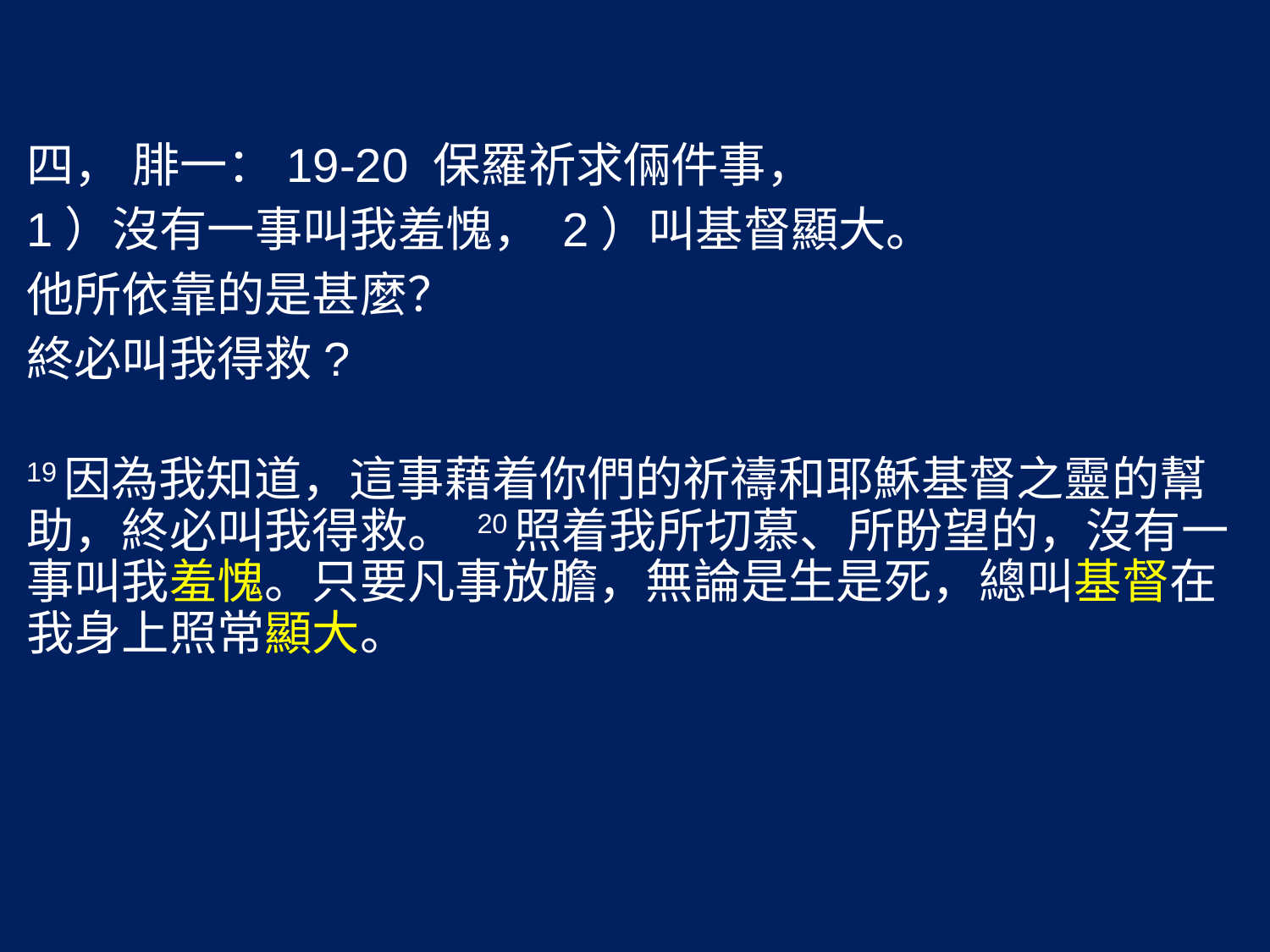

四， 腓一：19-20 保羅祈求倆件事，
1）沒有一事叫我羞愧， 2）叫基督顯大。
他所依靠的是甚麼？
終必叫我得救?

19因為我知道，這事藉着你們的祈禱和耶穌基督之靈的幫助，終必叫我得救。 20照着我所切慕、所盼望的，沒有一事叫我羞愧。只要凡事放膽，無論是生是死，總叫基督在我身上照常顯大。